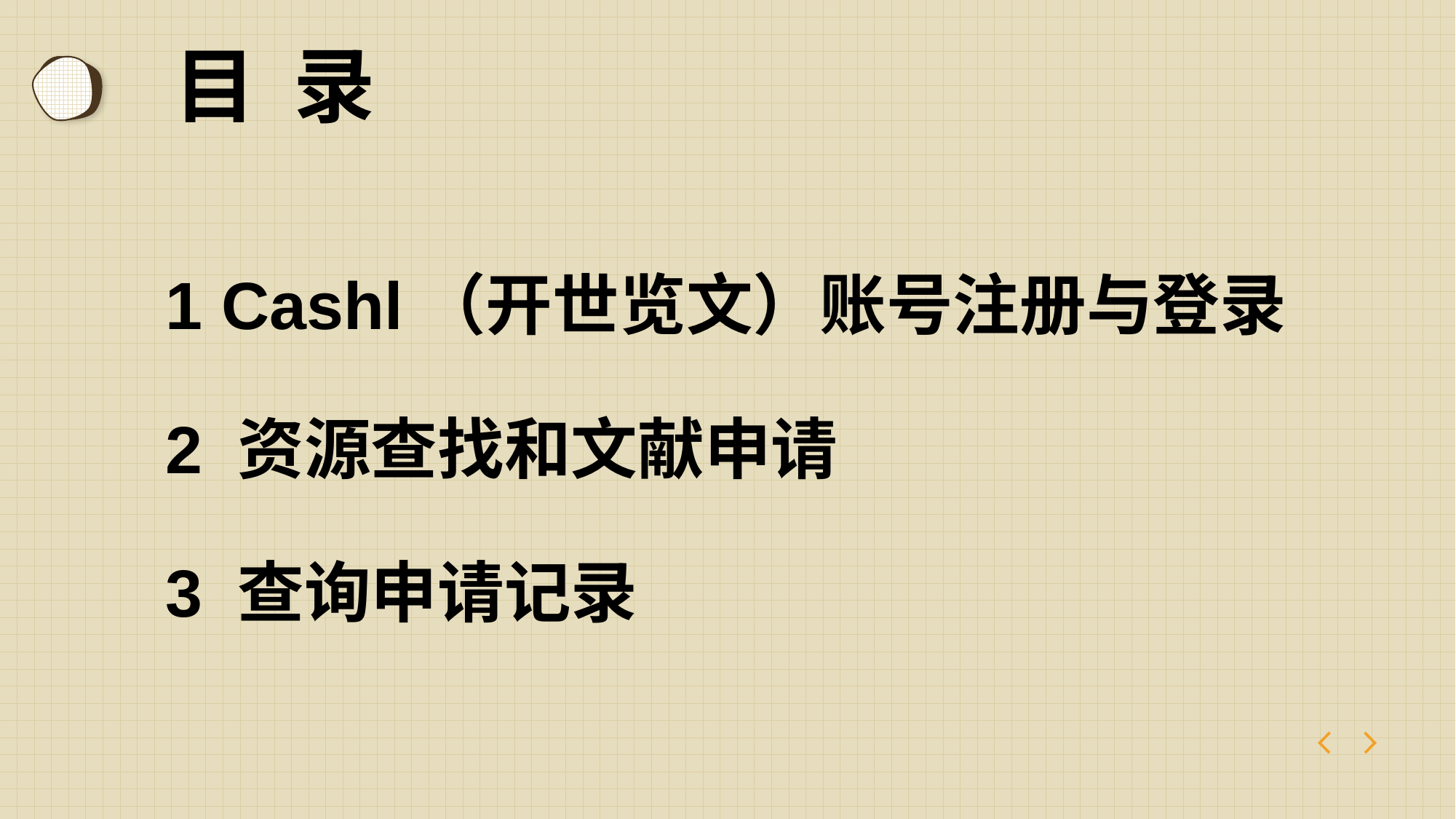

# 目  录
1 Cashl（开世览文）账号注册与登录

2 资源查找和文献申请

3 查询申请记录